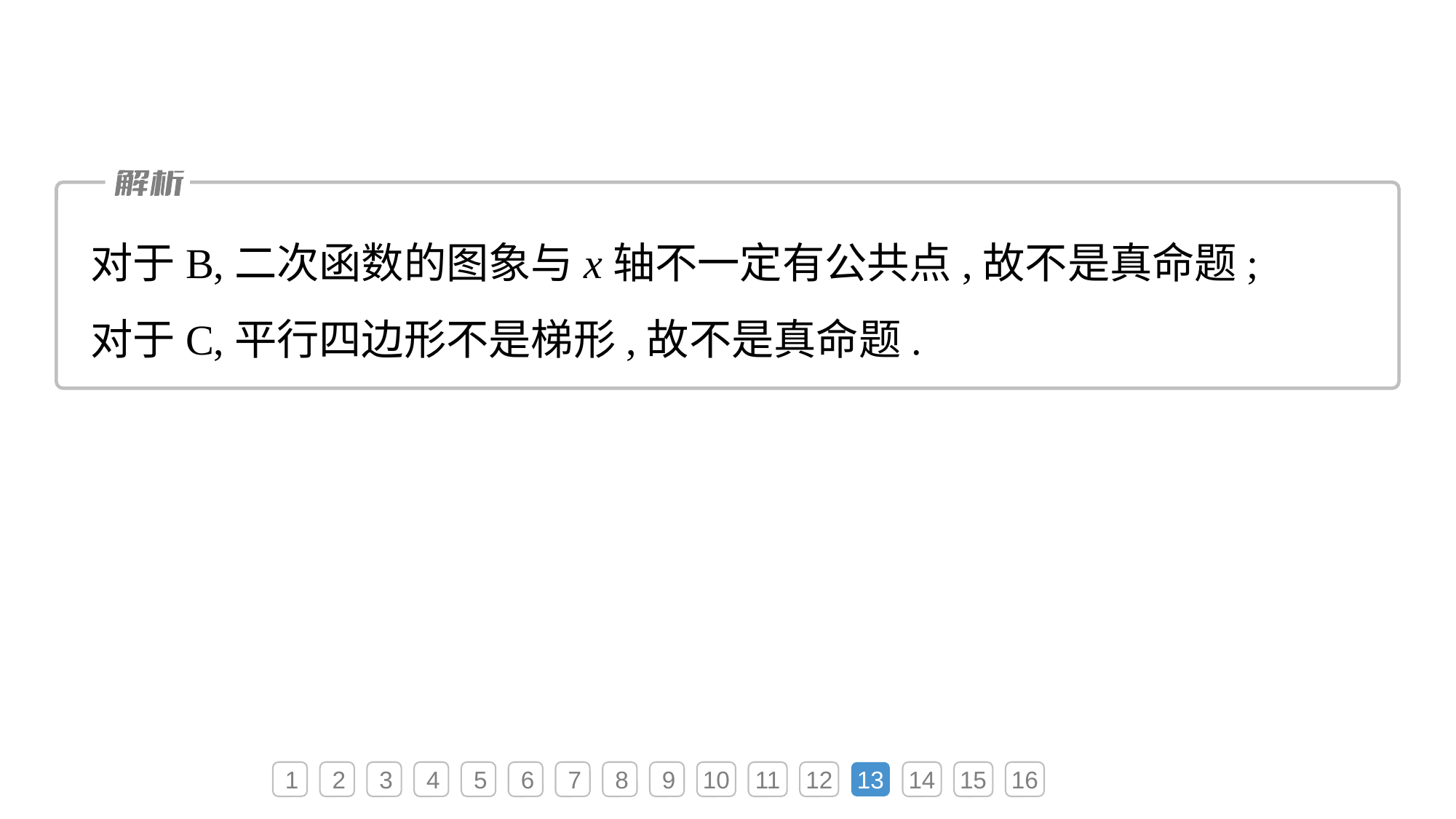

对于B,二次函数的图象与x轴不一定有公共点,故不是真命题;
对于C,平行四边形不是梯形,故不是真命题.
1
2
3
4
5
6
7
8
9
10
11
12
13
14
15
16